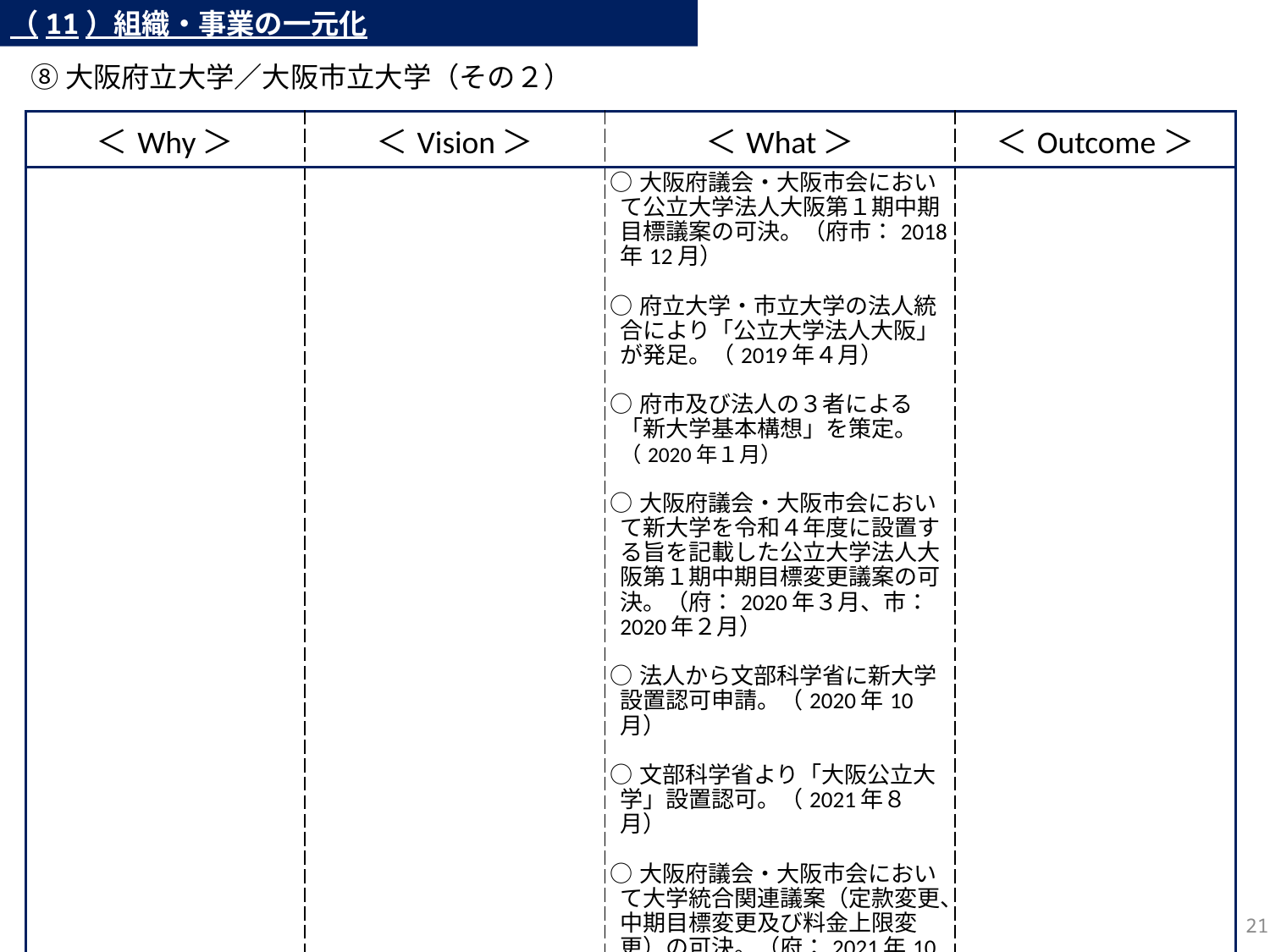

（11）組織・事業の一元化
⑧大阪府立大学／大阪市立大学（その２）
| ＜Why＞ | ＜Vision＞ | ＜What＞ | ＜Outcome＞ |
| --- | --- | --- | --- |
|  |  | ○大阪府議会・大阪市会において公立大学法人大阪第１期中期目標議案の可決。（府市：2018年12月） ○府立大学・市立大学の法人統合により「公立大学法人大阪」が発足。（2019年４月） ○府市及び法人の３者による「新大学基本構想」を策定。（2020年１月） ○大阪府議会・大阪市会において新大学を令和４年度に設置する旨を記載した公立大学法人大阪第１期中期目標変更議案の可決。（府：2020年３月、市：2020年２月） ○法人から文部科学省に新大学設置認可申請。（2020年10月） ○文部科学省より「大阪公立大学」設置認可。（2021年８月） ○大阪府議会・大阪市会において大学統合関連議案（定款変更、中期目標変更及び料金上限変更）の可決。（府：2021年10月、市：2021年９月） ○大阪公立大学開学。(2022年４月) |  |
21